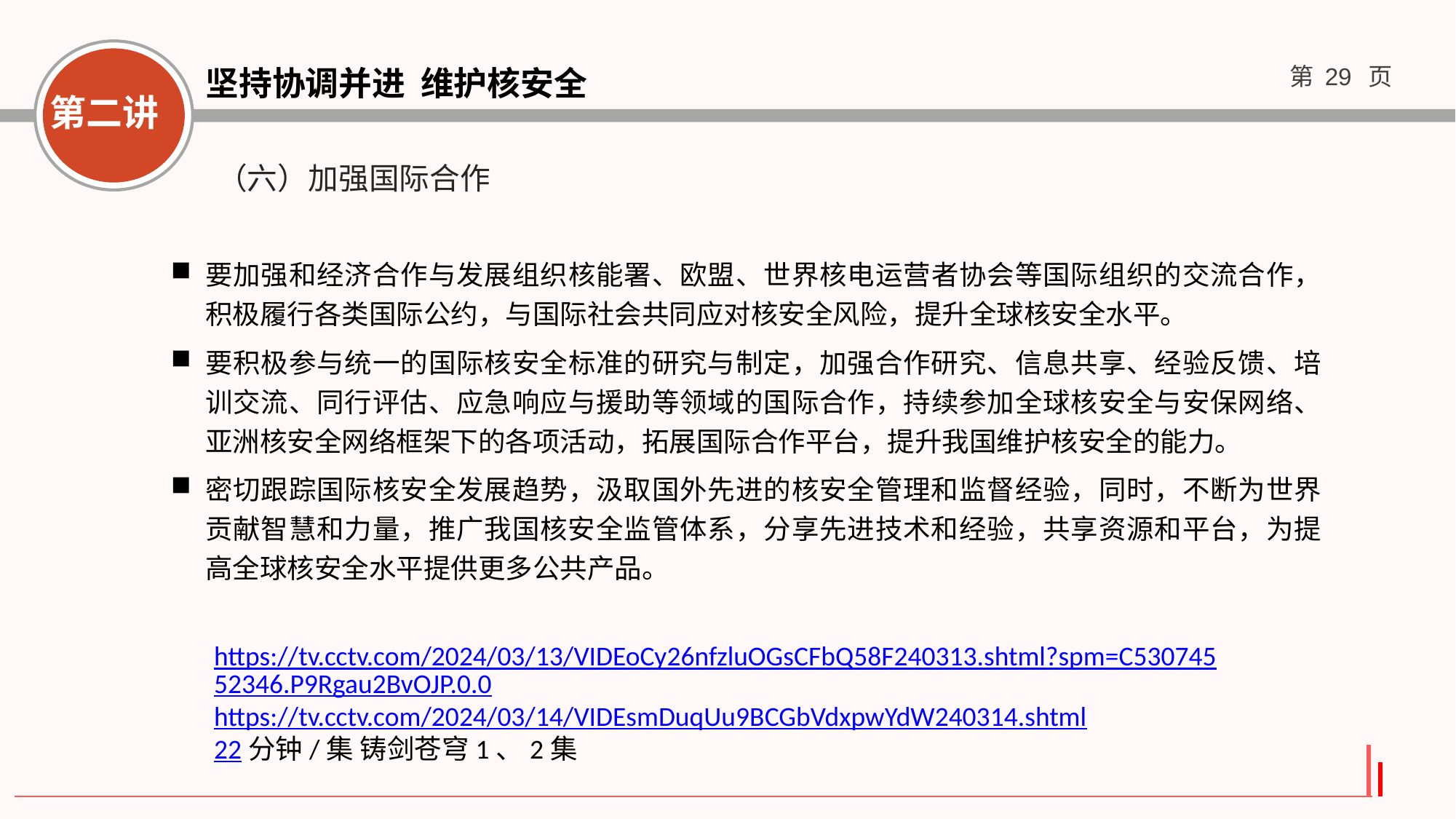

（六）加强国际合作
要加强和经济合作与发展组织核能署、欧盟、世界核电运营者协会等国际组织的交流合作，积极履行各类国际公约，与国际社会共同应对核安全风险，提升全球核安全水平。
要积极参与统一的国际核安全标准的研究与制定，加强合作研究、信息共享、经验反馈、培训交流、同行评估、应急响应与援助等领域的国际合作，持续参加全球核安全与安保网络、亚洲核安全网络框架下的各项活动，拓展国际合作平台，提升我国维护核安全的能力。
密切跟踪国际核安全发展趋势，汲取国外先进的核安全管理和监督经验，同时，不断为世界贡献智慧和力量，推广我国核安全监管体系，分享先进技术和经验，共享资源和平台，为提高全球核安全水平提供更多公共产品。
https://tv.cctv.com/2024/03/13/VIDEoCy26nfzluOGsCFbQ58F240313.shtml?spm=C53074552346.P9Rgau2BvOJP.0.0
https://tv.cctv.com/2024/03/14/VIDEsmDuqUu9BCGbVdxpwYdW240314.shtml22分钟/集 铸剑苍穹1、2集